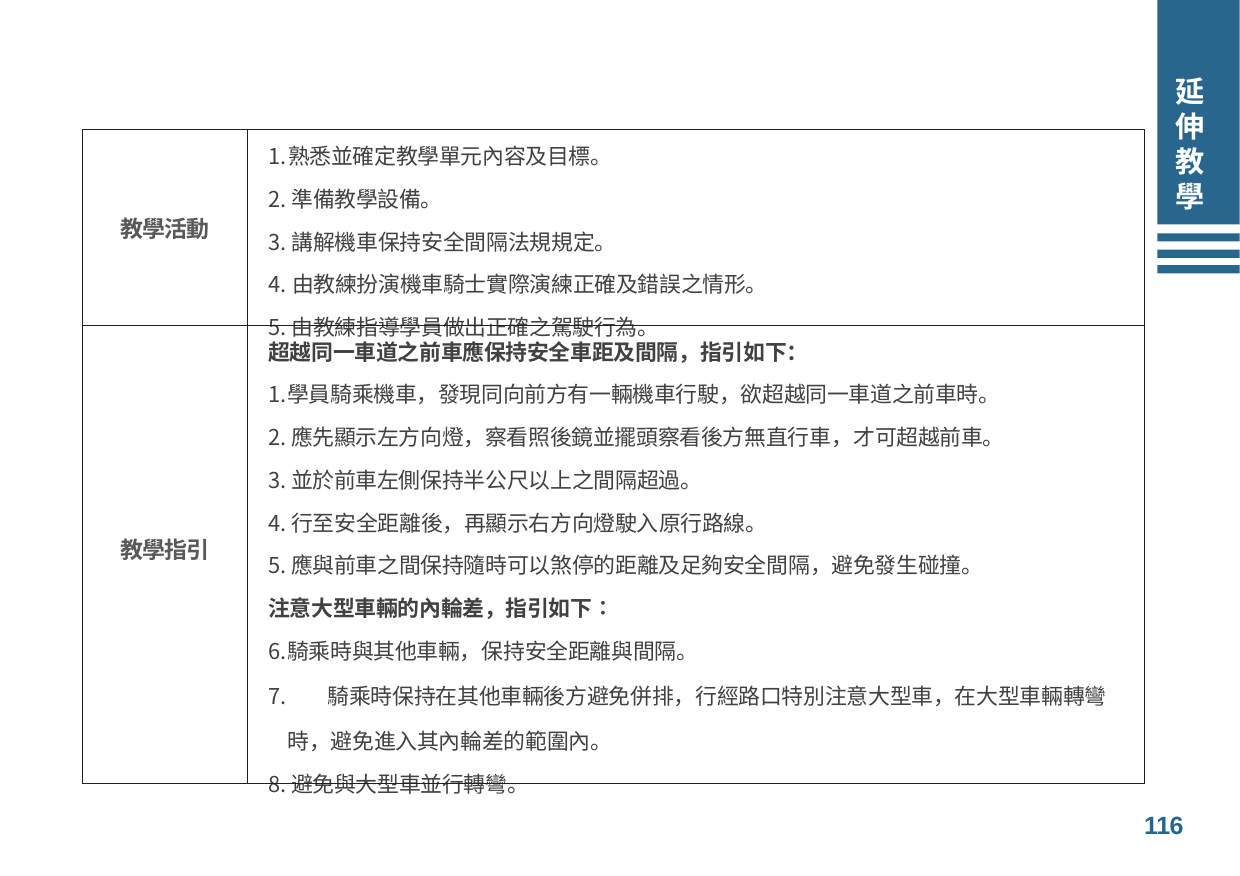

# 延伸教學
| 教學活動 | 熟悉並確定教學單元內容及目標。 準備教學設備。 講解機車保持安全間隔法規規定。 由教練扮演機車騎士實際演練正確及錯誤之情形。 由教練指導學員做出正確之駕駛行為。 |
| --- | --- |
| 教學指引 | 超越同一車道之前車應保持安全車距及間隔，指引如下： 學員騎乘機車，發現同向前方有一輛機車行駛，欲超越同一車道之前車時。 應先顯示左方向燈，察看照後鏡並擺頭察看後方無直行車，才可超越前車。 並於前車左側保持半公尺以上之間隔超過。 行至安全距離後，再顯示右方向燈駛入原行路線。 應與前車之間保持隨時可以煞停的距離及足夠安全間隔，避免發生碰撞。 注意大型車輛的內輪差，指引如下∶ 騎乘時與其他車輛，保持安全距離與間隔。 騎乘時保持在其他車輛後方避免併排，行經路口特別注意大型車，在大型車輛轉彎時，避免進入其內輪差的範圍內。 避免與大型車並行轉彎。 |
116